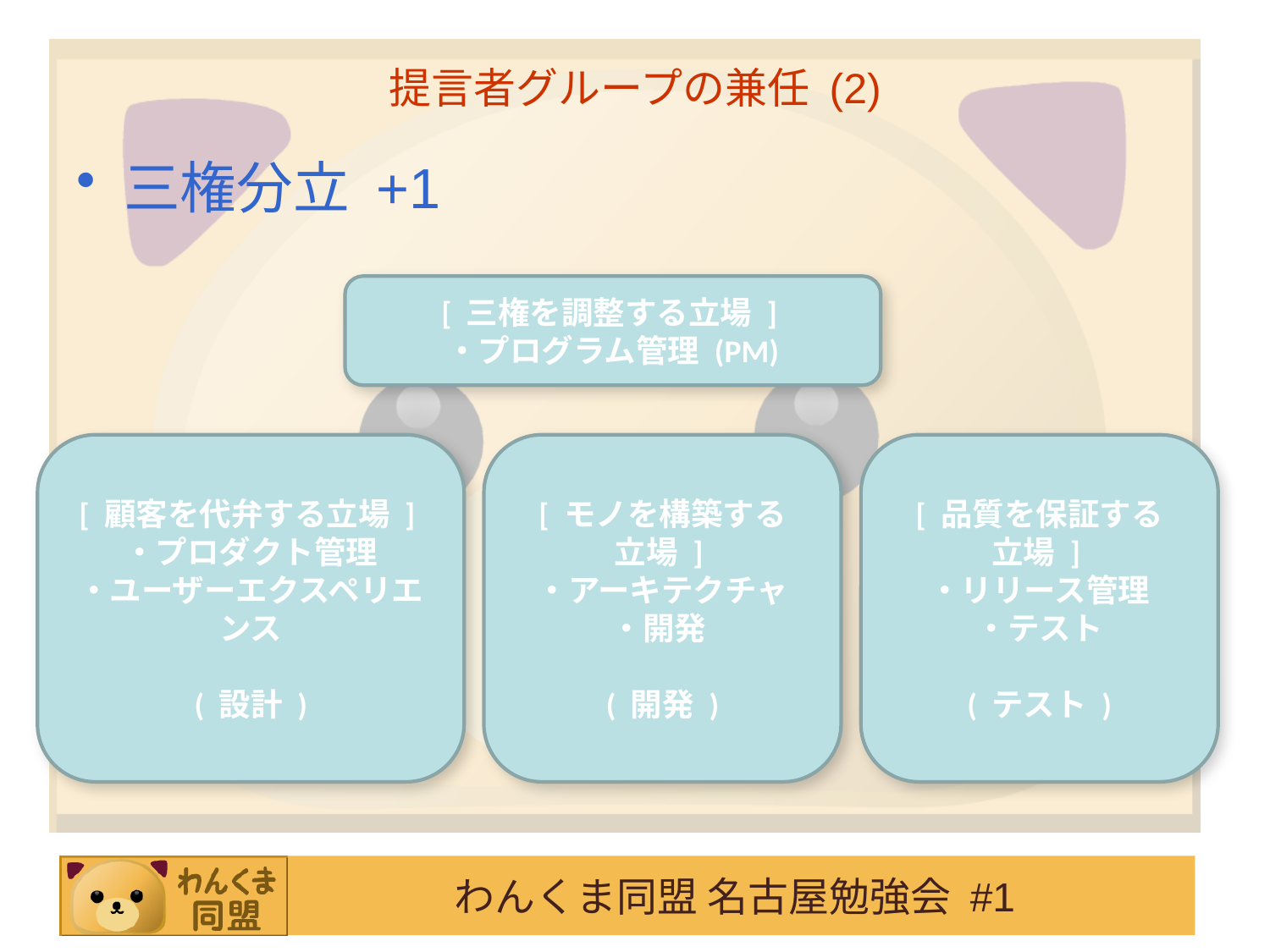

提言者グループの兼任 (2)
三権分立 +1
[ 三権を調整する立場 ]
・プログラム管理 (PM)
[ 顧客を代弁する立場 ]
・プロダクト管理
・ユーザーエクスペリエンス
( 設計 )
[ モノを構築する
立場 ]
・アーキテクチャ
・開発
( 開発 )
[ 品質を保証する
立場 ]
・リリース管理
・テスト
( テスト )